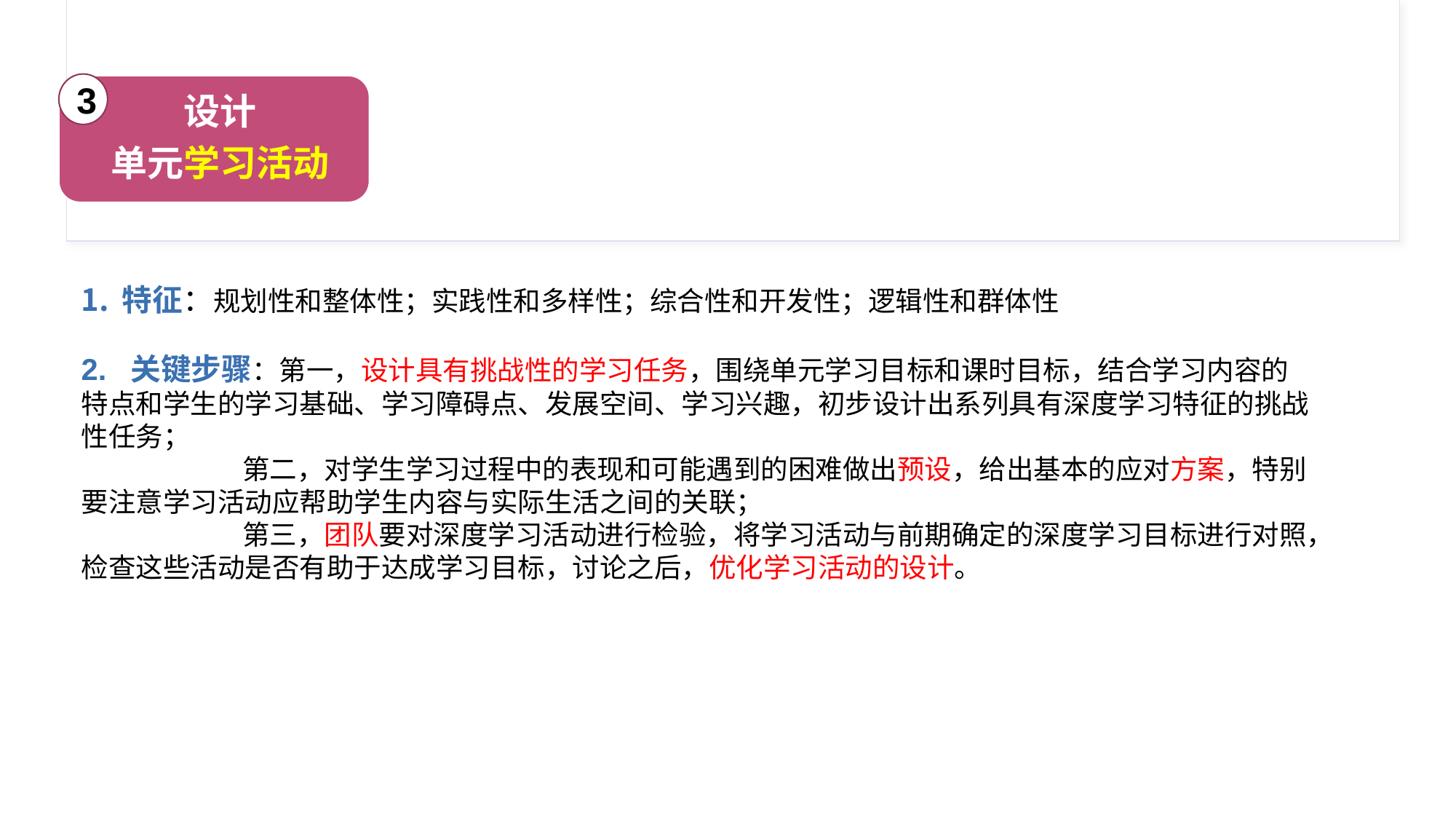

3

设计
单元学习活动
特征：规划性和整体性；实践性和多样性；综合性和开发性；逻辑性和群体性

2.  关键步骤：第一，设计具有挑战性的学习任务，围绕单元学习目标和课时目标，结合学习内容的特点和学生的学习基础、学习障碍点、发展空间、学习兴趣，初步设计出系列具有深度学习特征的挑战性任务；
                         第二，对学生学习过程中的表现和可能遇到的困难做出预设，给出基本的应对方案，特别要注意学习活动应帮助学生内容与实际生活之间的关联；
                         第三，团队要对深度学习活动进行检验，将学习活动与前期确定的深度学习目标进行对照，检查这些活动是否有助于达成学习目标，讨论之后，优化学习活动的设计。